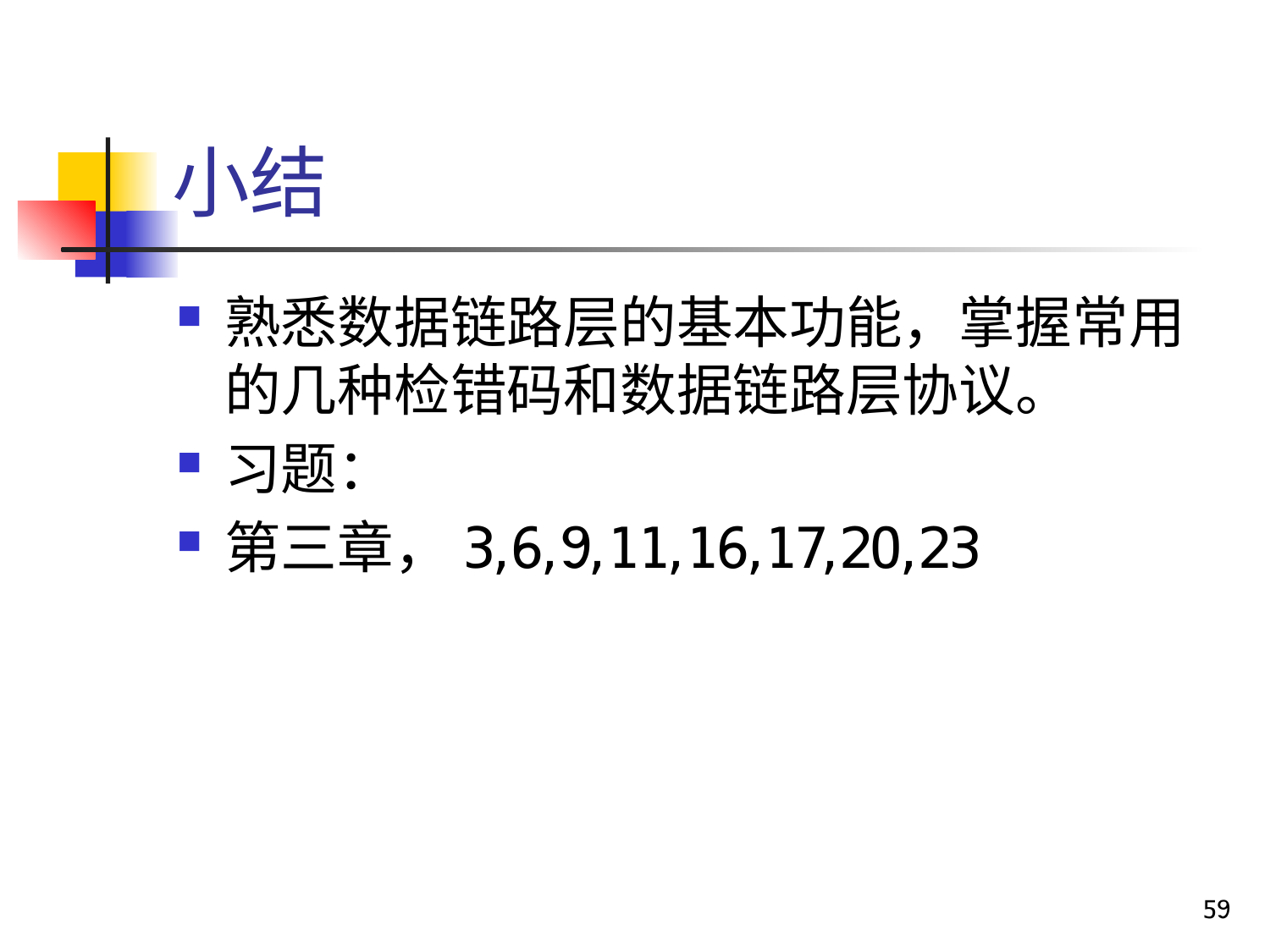

# 小结
熟悉数据链路层的基本功能，掌握常用的几种检错码和数据链路层协议。
习题：
第三章，3,6,9,11,16,17,20,23
59